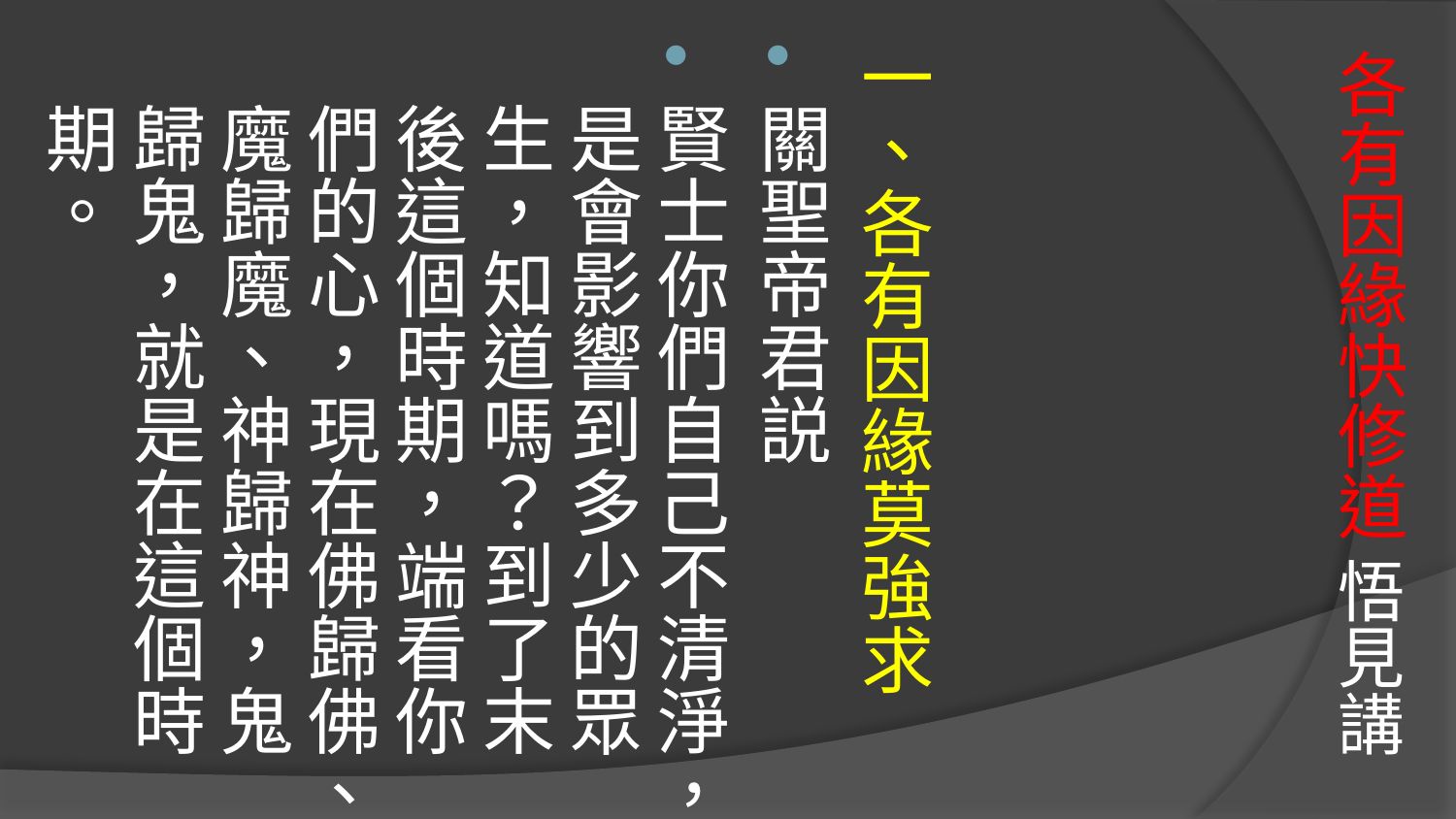

# 各有因緣快修道 悟見講
一、各有因緣莫強求
關聖帝君説
賢士你們自己不清淨，是會影響到多少的眾生，知道嗎？到了末後這個時期，端看你們的心，現在佛歸佛、魔歸魔、神歸神，鬼歸鬼，就是在這個時期。